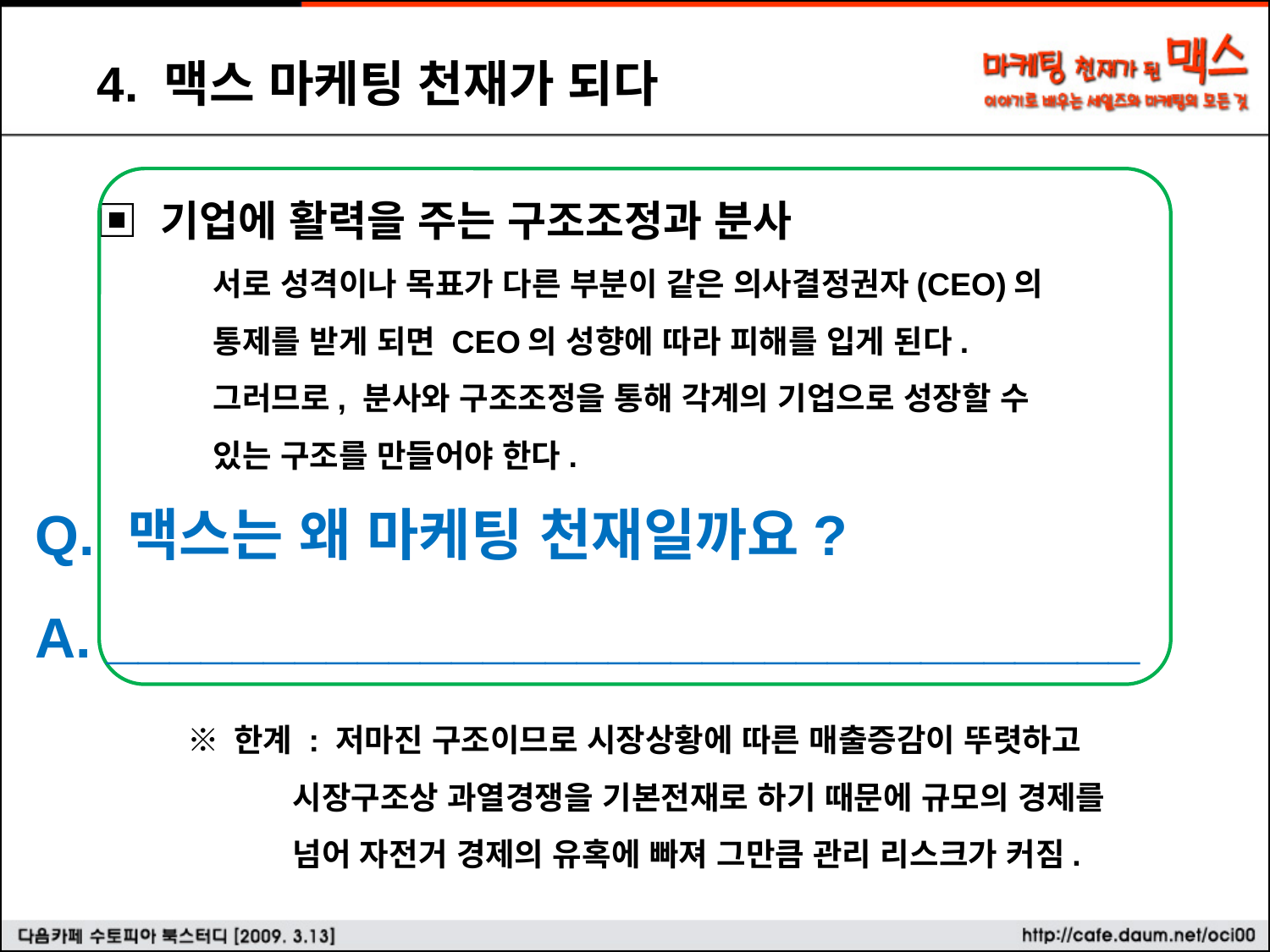

4. 맥스 마케팅 천재가 되다

▣ 기업에 활력을 주는 구조조정과 분사
서로 성격이나 목표가 다른 부분이 같은 의사결정권자(CEO)의
통제를 받게 되면 CEO의 성향에 따라 피해를 입게 된다.
그러므로, 분사와 구조조정을 통해 각계의 기업으로 성장할 수
있는 구조를 만들어야 한다.
Q. 맥스는 왜 마케팅 천재일까요?
A. _________________________________
※ 한계 : 저마진 구조이므로 시장상황에 따른 매출증감이 뚜렷하고
           시장구조상 과열경쟁을 기본전재로 하기 때문에 규모의 경제를
           넘어 자전거 경제의 유혹에 빠져 그만큼 관리 리스크가 커짐.